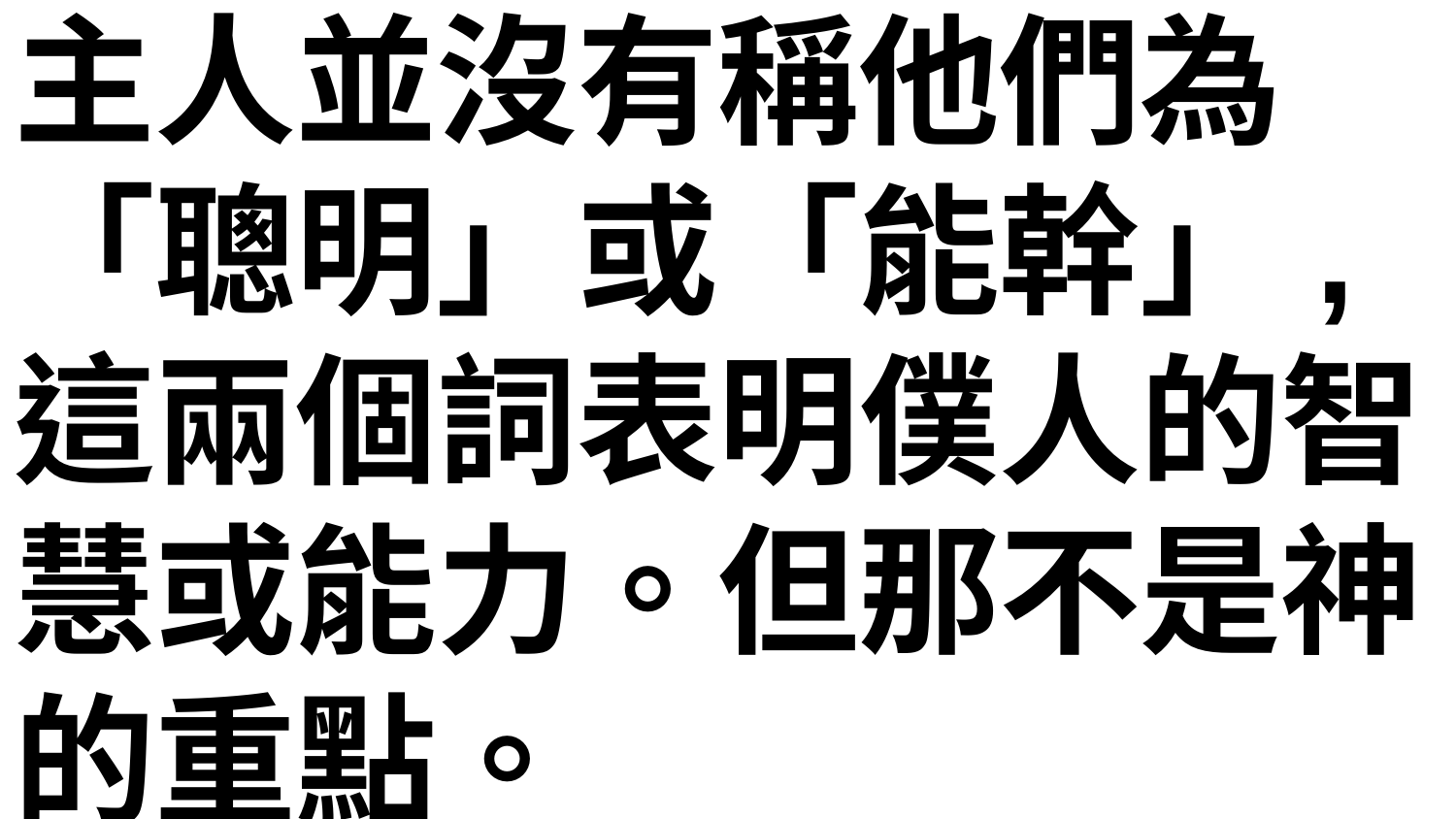

主人並沒有稱他們為「聰明」或「能幹」,這兩個詞表明僕人的智慧或能力。但那不是神的重點。